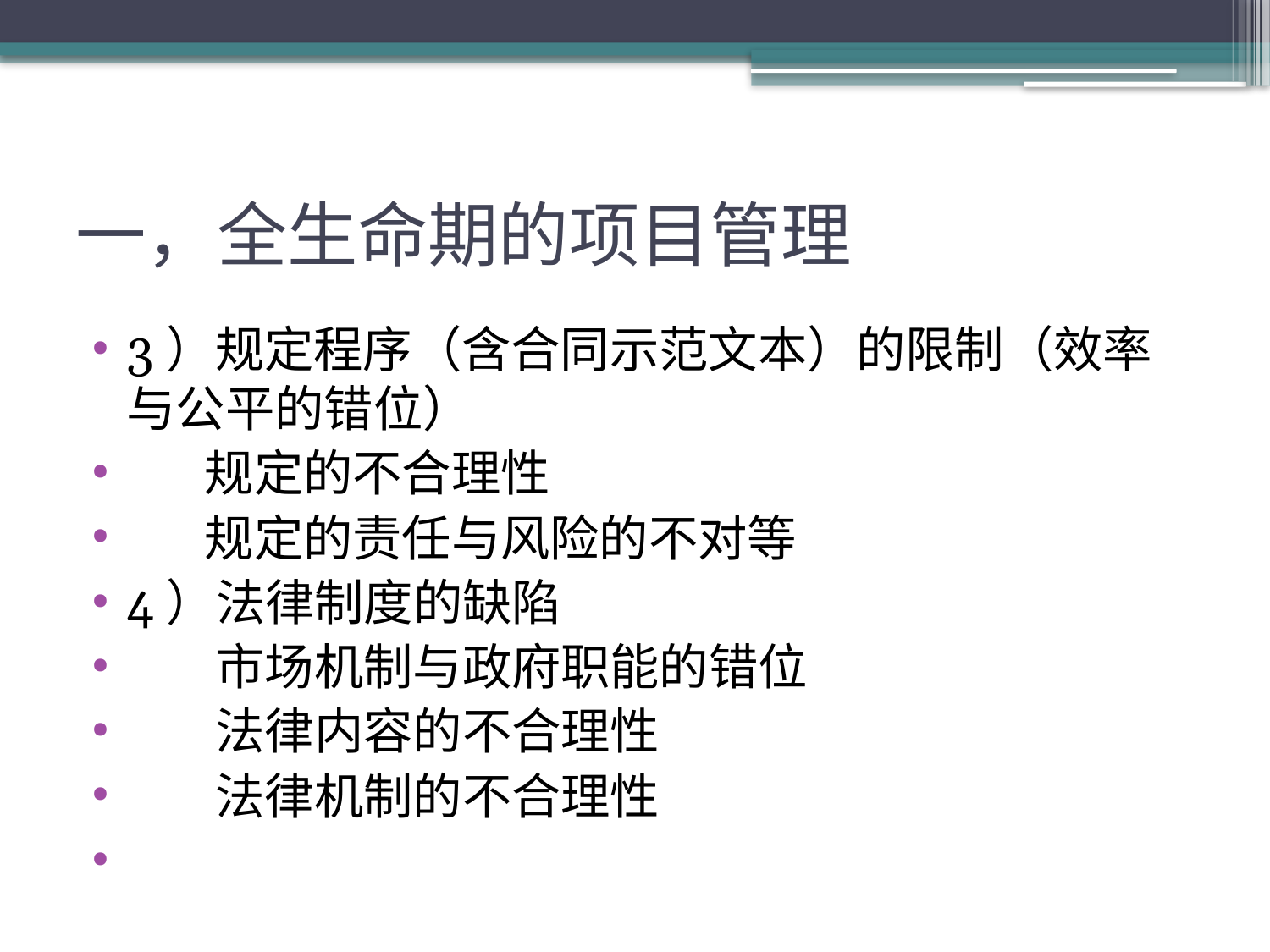

# 一，全生命期的项目管理
3）规定程序（含合同示范文本）的限制（效率与公平的错位）
      规定的不合理性
      规定的责任与风险的不对等
4）法律制度的缺陷
       市场机制与政府职能的错位
       法律内容的不合理性
       法律机制的不合理性